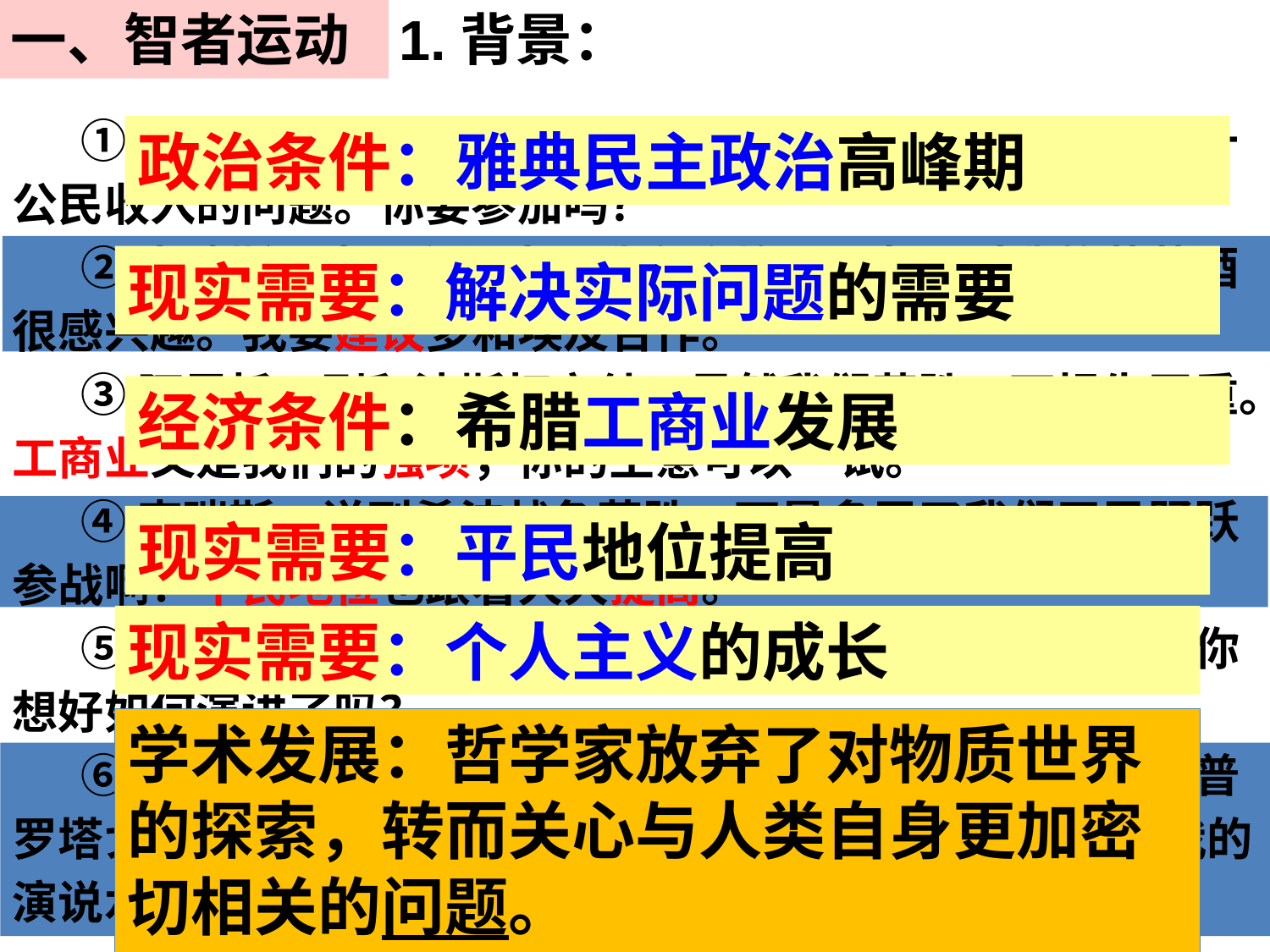

一、智者运动
1.背景：
   ①阿里托：明天公民大会要讨论拓展雅典贸易渠道，提升公民收入的问题。你要参加吗？
   ②克瑞斯：去，必须去！我有个埃及朋友，对我的葡萄酒很感兴趣。我要建议多和埃及合作。
   ③阿里托：刚和波斯打完仗，虽然我们获胜，可损失严重。工商业又是我们的强项，你的主意可以一试。
   ④克瑞斯：说到希波战争获胜，可是多亏了我们平民踊跃参战啊！平民地位也跟着大大提高。
   ⑤阿里托：雅典的辉煌当然需要我们每个人的努力。那你想好如何演讲了吗？
   ⑥克瑞斯：嗯，这次演讲我有信心。这段时间我一直在普罗塔戈拉老师那学习逻辑学、雄辩术和修辞学。他还表扬我的演说水平进步了。
政治条件：雅典民主政治高峰期

现实需要：解决实际问题的需要
经济条件：希腊工商业发展

现实需要：平民地位提高
现实需要：个人主义的成长
学术发展：哲学家放弃了对物质世界的探索，转而关心与人类自身更加密切相关的问题。